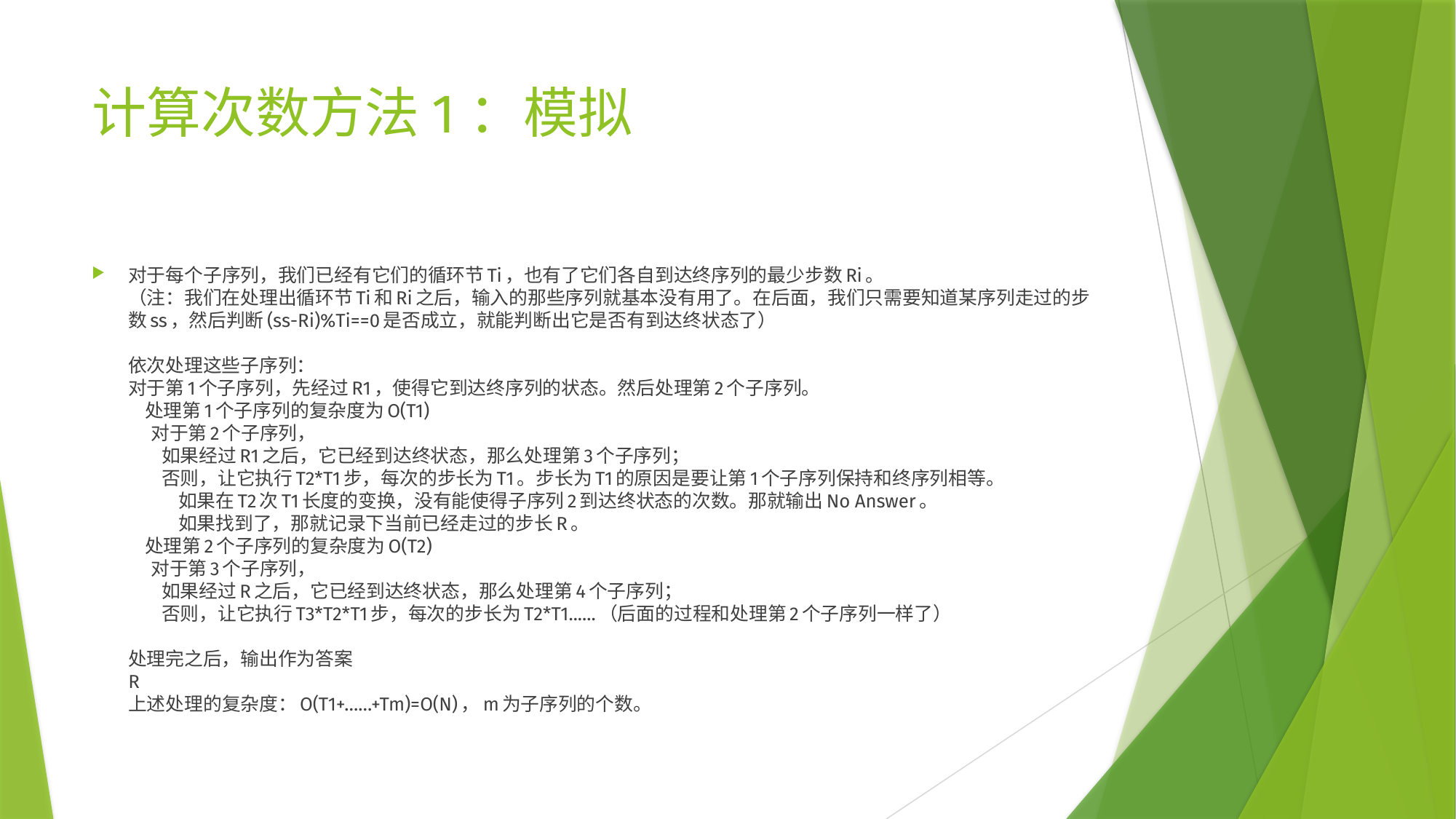

# 计算次数方法1：模拟
对于每个子序列，我们已经有它们的循环节Ti，也有了它们各自到达终序列的最少步数Ri。
（注：我们在处理出循环节Ti和Ri之后，输入的那些序列就基本没有用了。在后面，我们只需要知道某序列走过的步数ss，然后判断(ss-Ri)%Ti==0是否成立，就能判断出它是否有到达终状态了）
依次处理这些子序列：
对于第1个子序列，先经过R1，使得它到达终序列的状态。然后处理第2个子序列。
    处理第1个子序列的复杂度为O(T1)
    对于第2个子序列，
        如果经过R1之后，它已经到达终状态，那么处理第3个子序列；
        否则，让它执行T2*T1步，每次的步长为T1。步长为T1的原因是要让第1个子序列保持和终序列相等。
            如果在T2次T1长度的变换，没有能使得子序列2到达终状态的次数。那就输出No Answer。
            如果找到了，那就记录下当前已经走过的步长R。
    处理第2个子序列的复杂度为O(T2)
    对于第3个子序列，
        如果经过R之后，它已经到达终状态，那么处理第4个子序列；
        否则，让它执行T3*T2*T1步，每次的步长为T2*T1......（后面的过程和处理第2个子序列一样了）
处理完之后，输出作为答案
R
上述处理的复杂度：O(T1+……+Tm)=O(N)，m为子序列的个数。